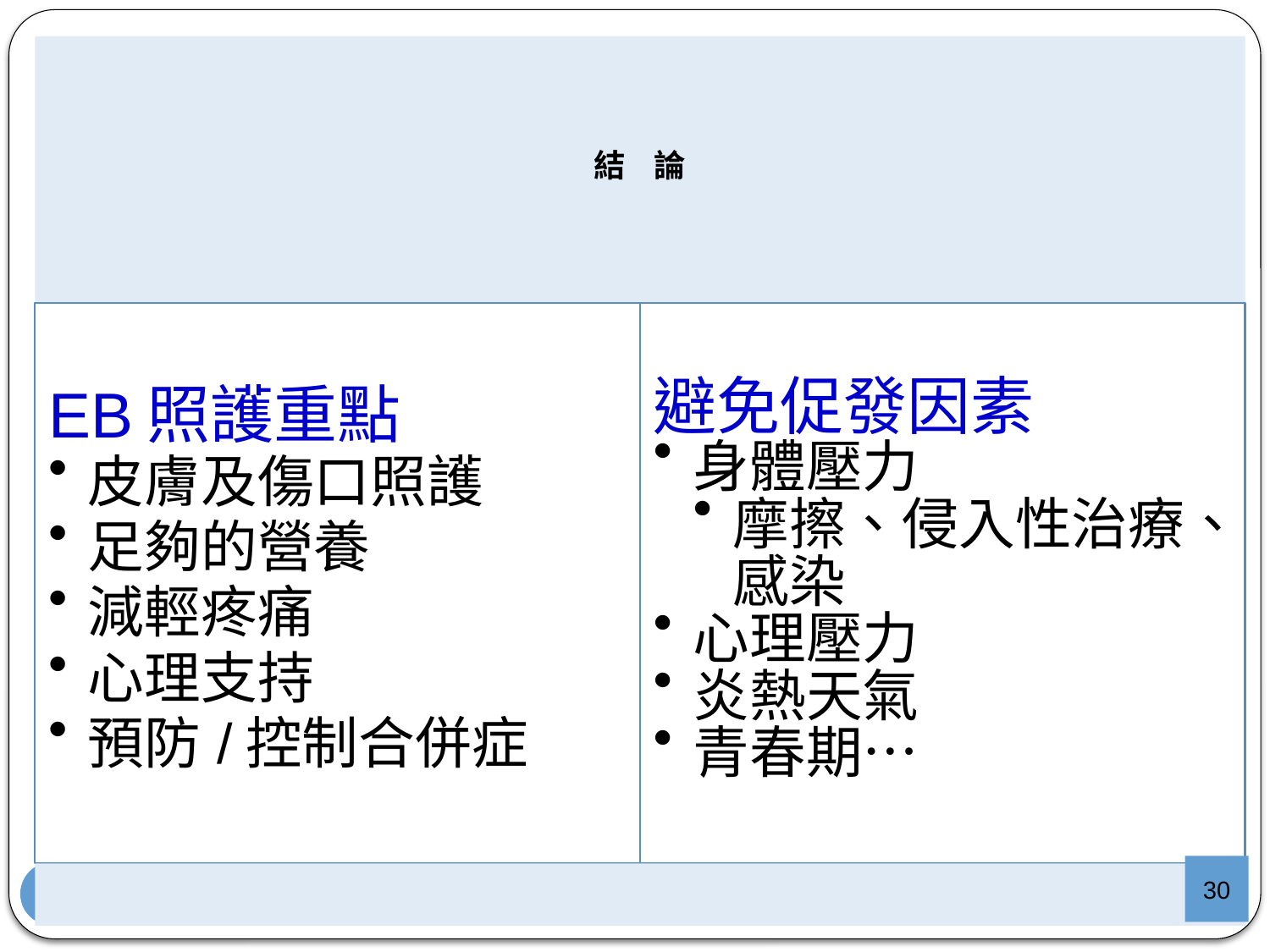

結    論
EB照護重點
皮膚及傷口照護
避免促發因素
身體壓力
心理壓力
炎熱天氣
青春期…
足夠的營養
預防/控制合併症
減輕疼痛
心理支持
摩擦、侵入性治療、感染
30
30